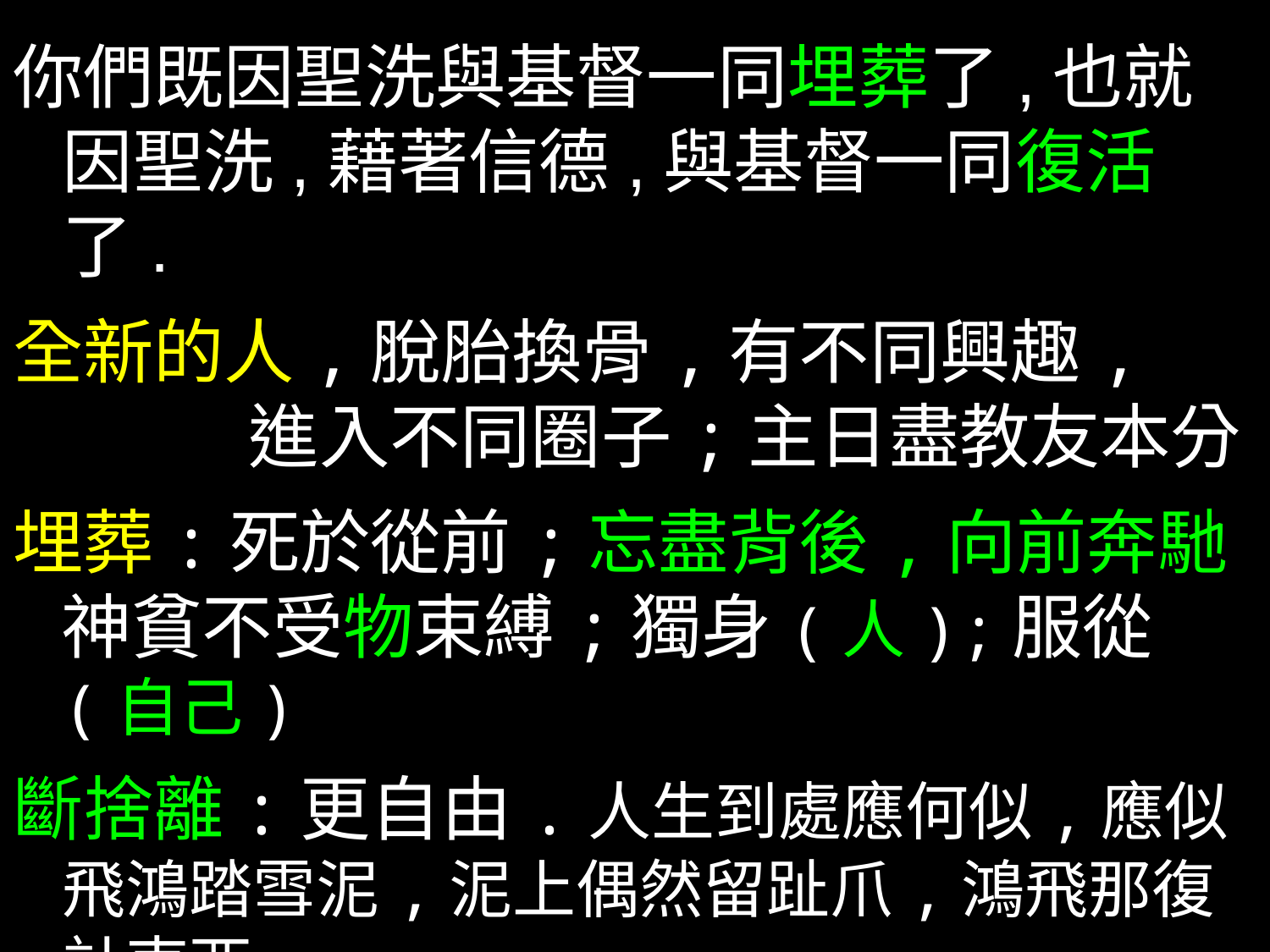

你們既因聖洗與基督一同埋葬了,也就因聖洗,藉著信德,與基督一同復活了.
全新的人,脫胎換骨,有不同興趣,
    進入不同圈子;主日盡教友本分
埋葬:死於從前;忘盡背後,向前奔馳
  神貧不受物束縛;獨身(人);服從(自己)
斷捨離:更自由.人生到處應何似,應似飛鴻踏雪泥,泥上偶然留趾爪,鴻飛那復計東西
一件行李走天下(不托運);修院每年換房